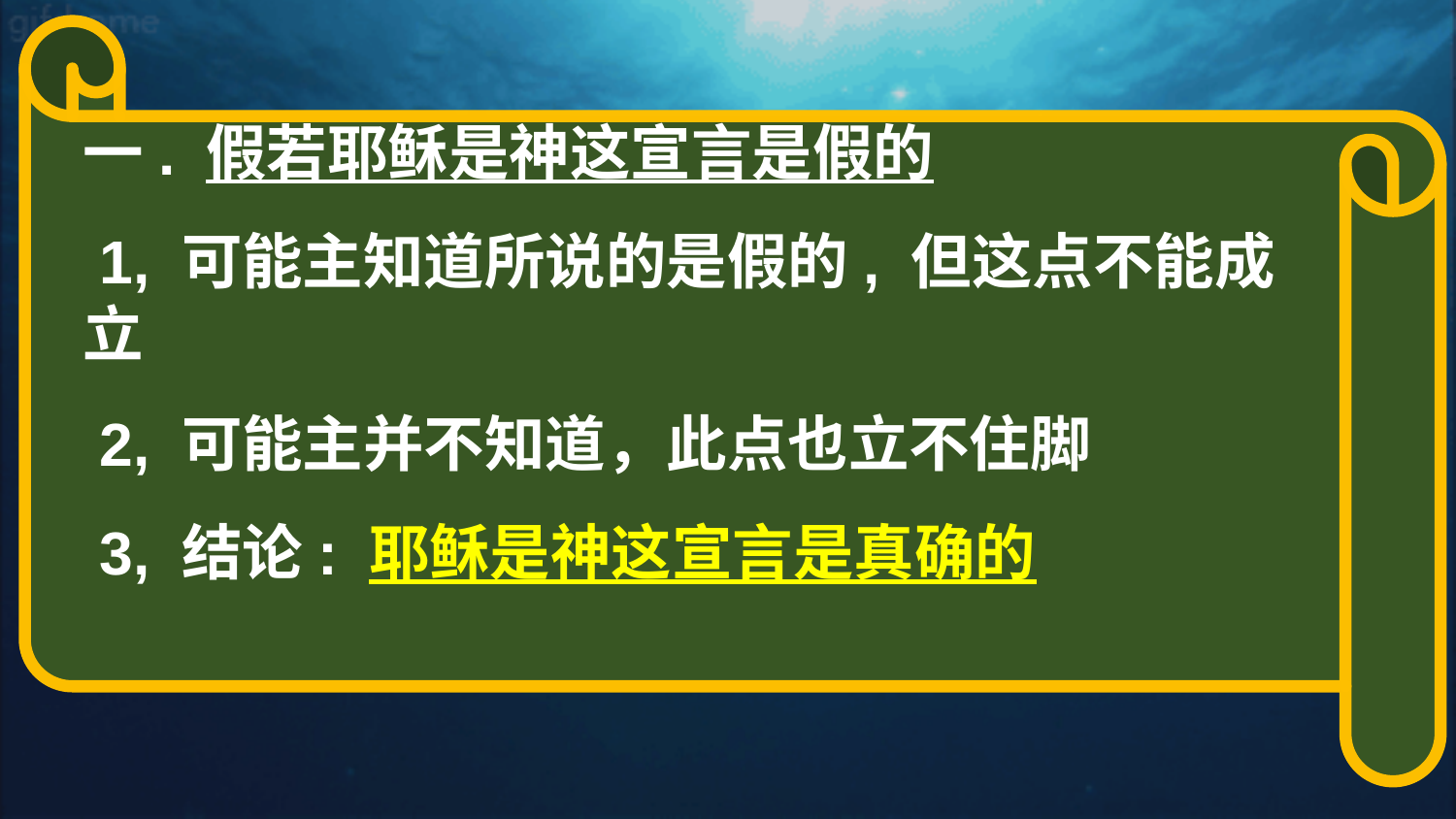

一. 假若耶稣是神这宣言是假的 那么：-
 1, 可能主知道所说的是假的, 但这点不能成立
 2, 可能主并不知道，此点也立不住脚
 3, 结论: 耶稣是神这宣言是真确的